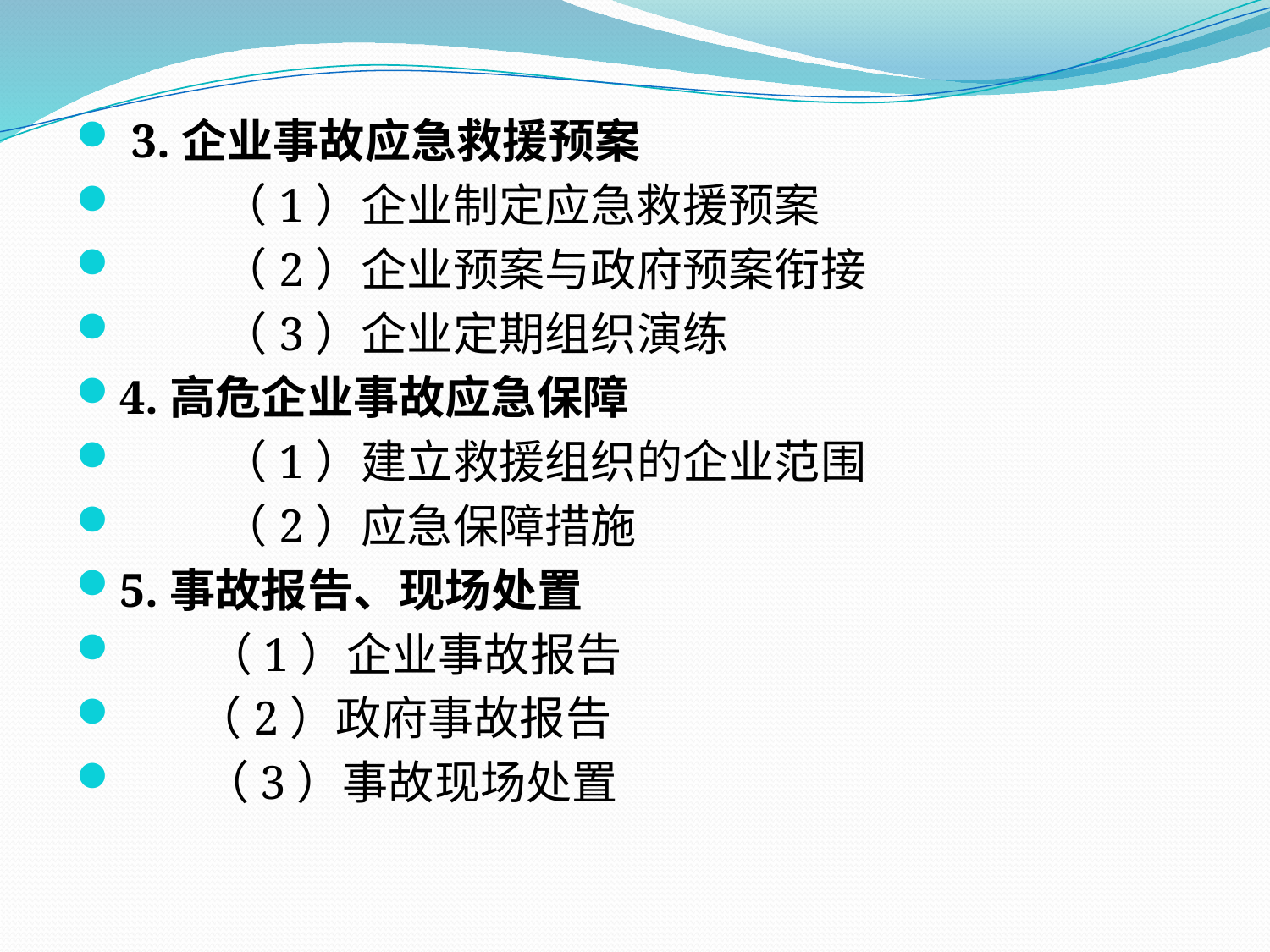

3.企业事故应急救援预案
　　 （1）企业制定应急救援预案
　　 （2）企业预案与政府预案衔接
　　 （3）企业定期组织演练
4.高危企业事故应急保障
　　 （1）建立救援组织的企业范围
　　 （2）应急保障措施
5.事故报告、现场处置
　    （1）企业事故报告
　   （2）政府事故报告
       （3）事故现场处置